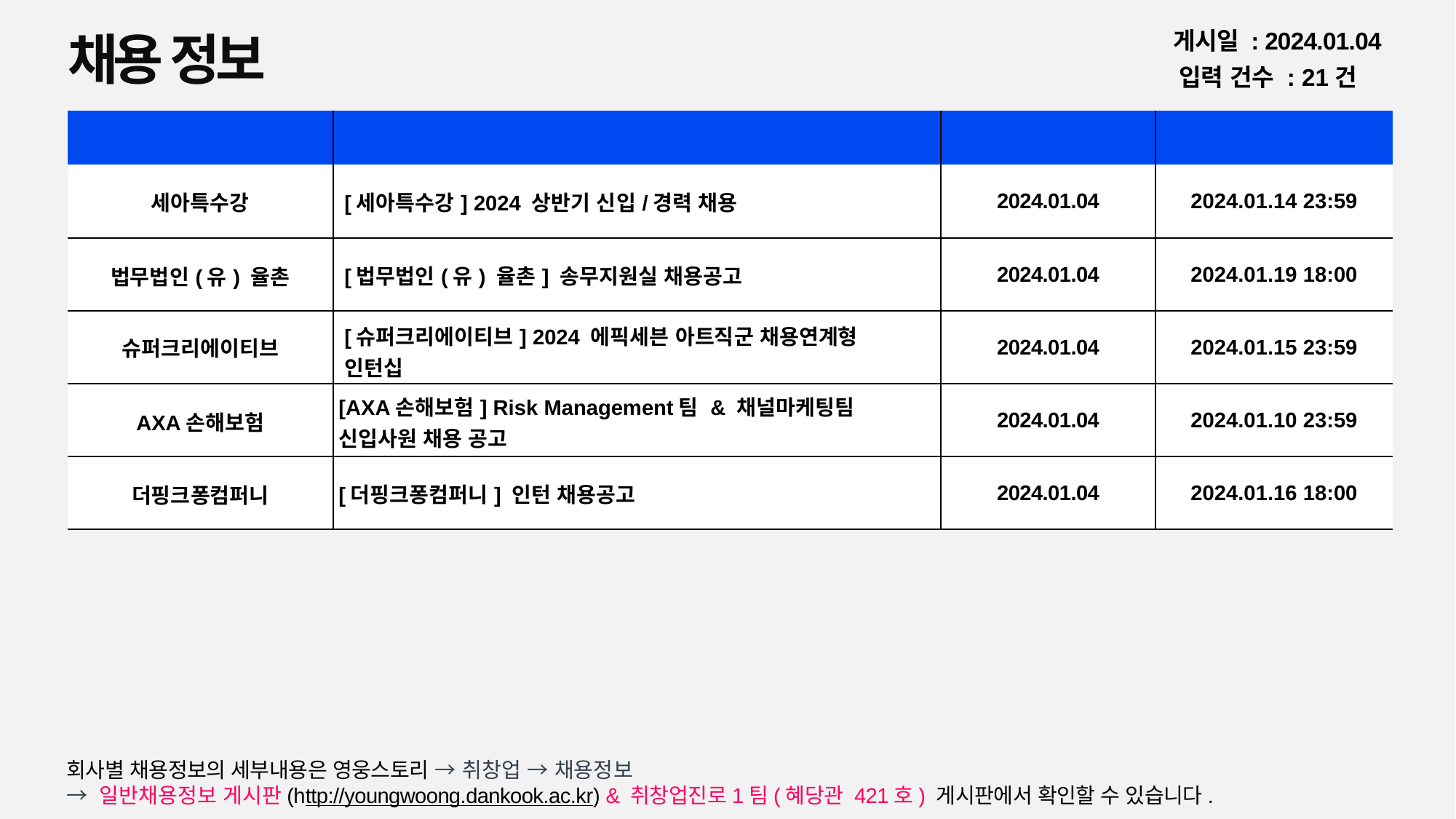

채용 정보
게시일 : 2024.01.04
입력 건수 : 21건
| 회사명 | 공고명 | 등록일 | 마감일 |
| --- | --- | --- | --- |
| 세아특수강 | [세아특수강] 2024 상반기 신입/경력 채용 | 2024.01.04 | 2024.01.14 23:59 |
| 법무법인(유) 율촌 | [법무법인(유) 율촌] 송무지원실 채용공고 | 2024.01.04 | 2024.01.19 18:00 |
| 슈퍼크리에이티브 | [슈퍼크리에이티브] 2024 에픽세븐 아트직군 채용연계형 인턴십 | 2024.01.04 | 2024.01.15 23:59 |
| AXA손해보험 | [AXA손해보험] Risk Management팀 & 채널마케팅팀 신입사원 채용 공고 | 2024.01.04 | 2024.01.10 23:59 |
| 더핑크퐁컴퍼니 | [더핑크퐁컴퍼니] 인턴 채용공고 | 2024.01.04 | 2024.01.16 18:00 |
회사별 채용정보의 세부내용은 영웅스토리 → 취창업 → 채용정보
→ 일반채용정보 게시판(http://youngwoong.dankook.ac.kr) & 취창업진로1팀(혜당관 421호) 게시판에서 확인할 수 있습니다.